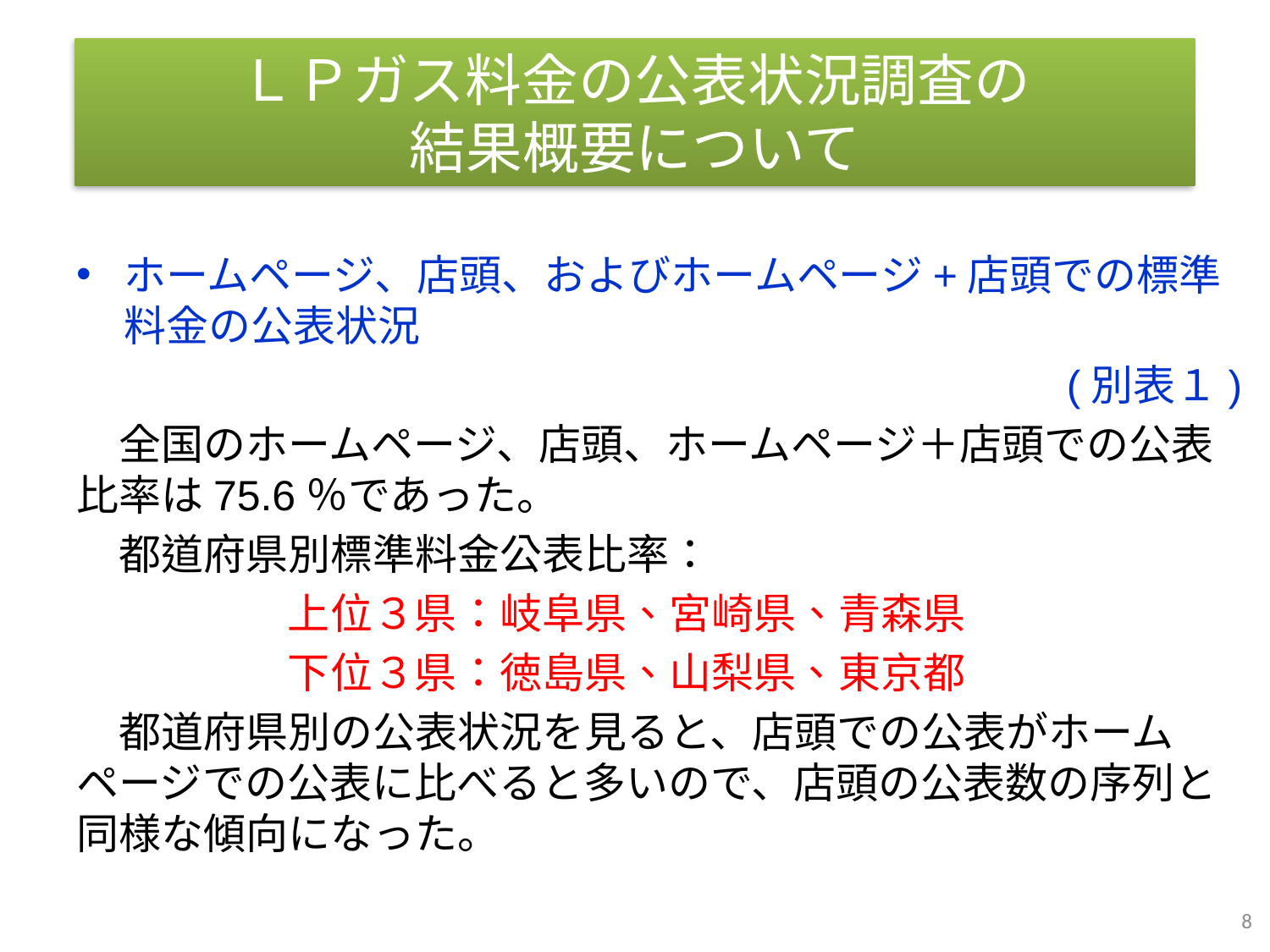

# ＬＰガス料金の公表状況調査の 結果概要について
ホームページ、店頭、およびホームページ+店頭での標準料金の公表状況
(別表１)
　全国のホームページ、店頭、ホームページ＋店頭での公表比率は75.6％であった。
　都道府県別標準料金公表比率：
　　　　　上位３県：岐阜県、宮崎県、青森県
　　　　　下位３県：徳島県、山梨県、東京都
　都道府県別の公表状況を見ると、店頭での公表がホームページでの公表に比べると多いので、店頭の公表数の序列と同様な傾向になった。
8